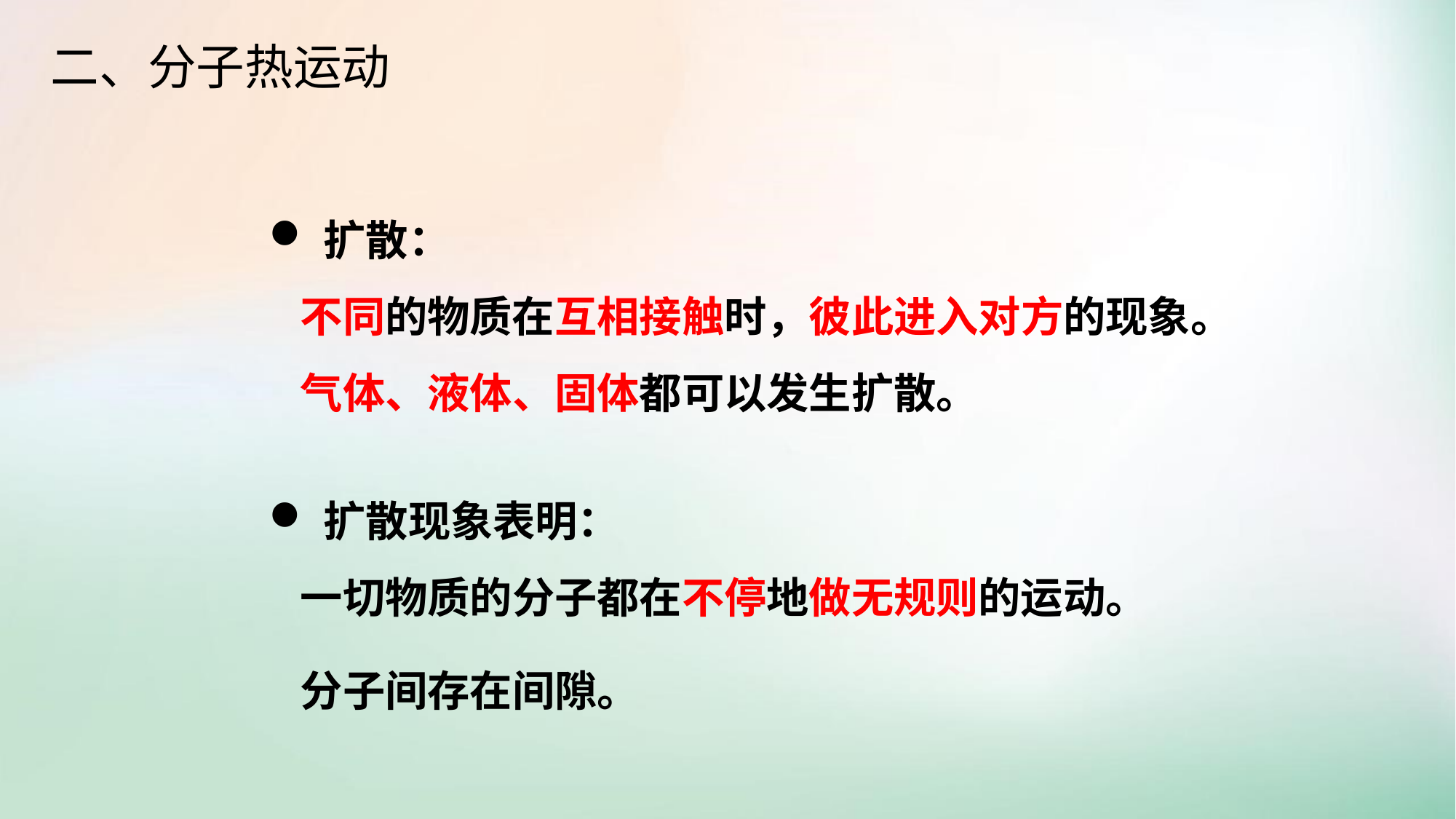

二、分子热运动
扩散：
不同的物质在互相接触时，彼此进入对方的现象。
气体、液体、固体都可以发生扩散。
扩散现象表明：
一切物质的分子都在不停地做无规则的运动。
分子间存在间隙。